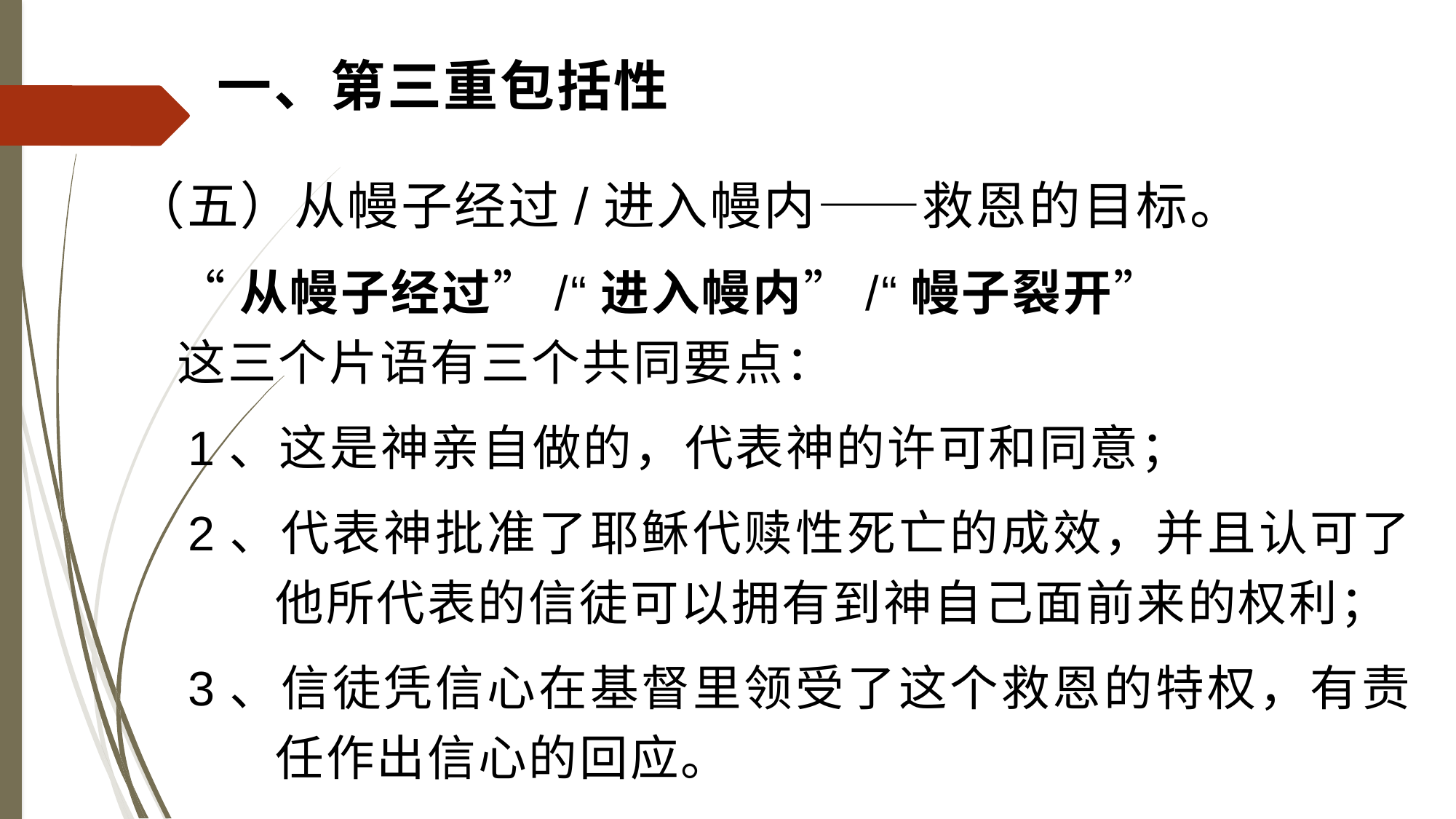

# 一、第三重包括性
（五）从幔子经过/进入幔内——救恩的目标。
“从幔子经过”/“进入幔内”/“幔子裂开”
这三个片语有三个共同要点：
1、这是神亲自做的，代表神的许可和同意；
2、代表神批准了耶稣代赎性死亡的成效，并且认可了他所代表的信徒可以拥有到神自己面前来的权利；
3、信徒凭信心在基督里领受了这个救恩的特权，有责任作出信心的回应。